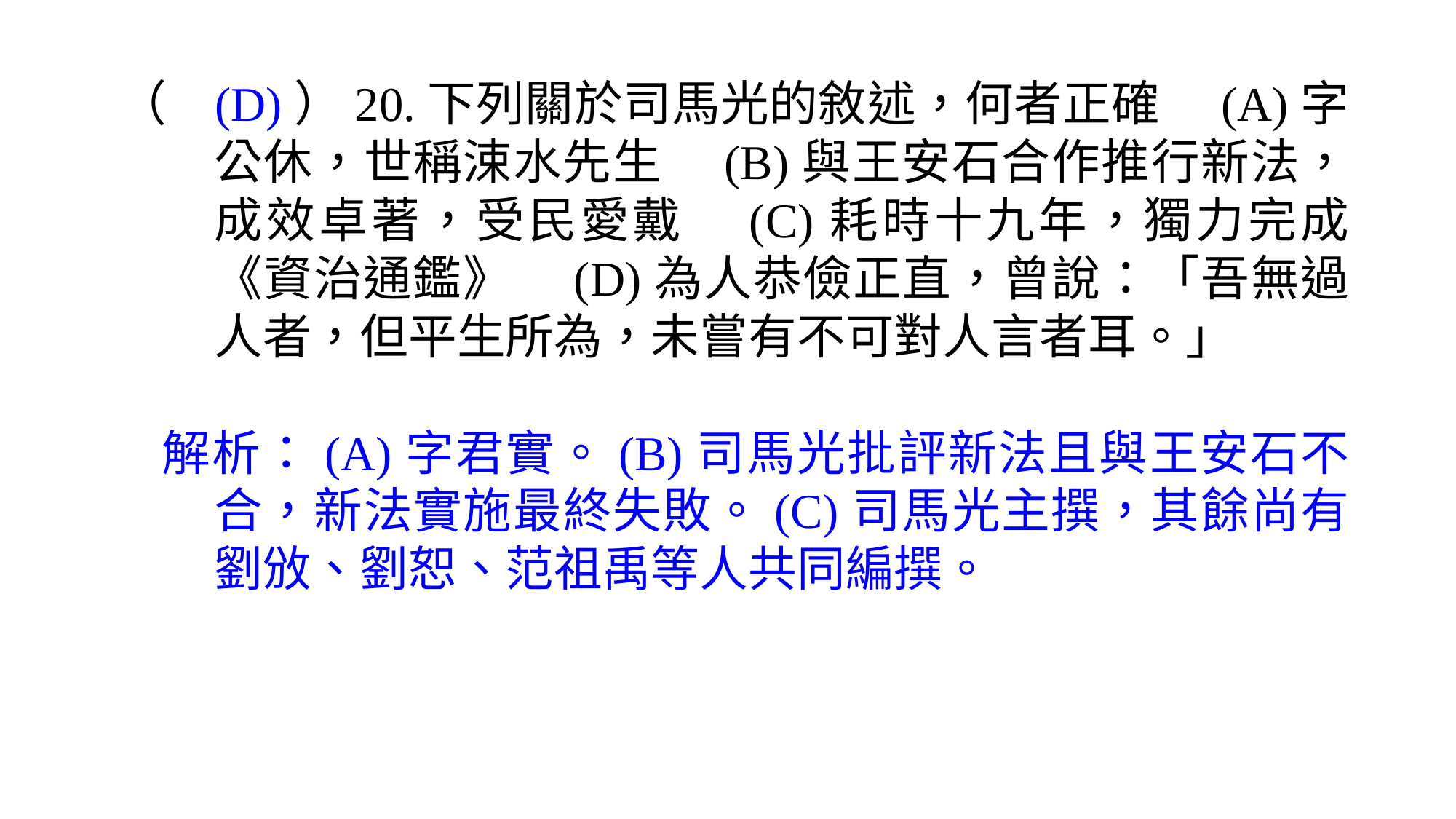

（	(D)）20.下列關於司馬光的敘述，何者正確　(A)字公休，世稱涑水先生　(B)與王安石合作推行新法，成效卓著，受民愛戴　(C)耗時十九年，獨力完成《資治通鑑》　(D)為人恭儉正直，曾說：「吾無過人者，但平生所為，未嘗有不可對人言者耳。」

解析：(A)字君實。(B)司馬光批評新法且與王安石不合，新法實施最終失敗。(C)司馬光主撰，其餘尚有劉攽、劉恕、范祖禹等人共同編撰。